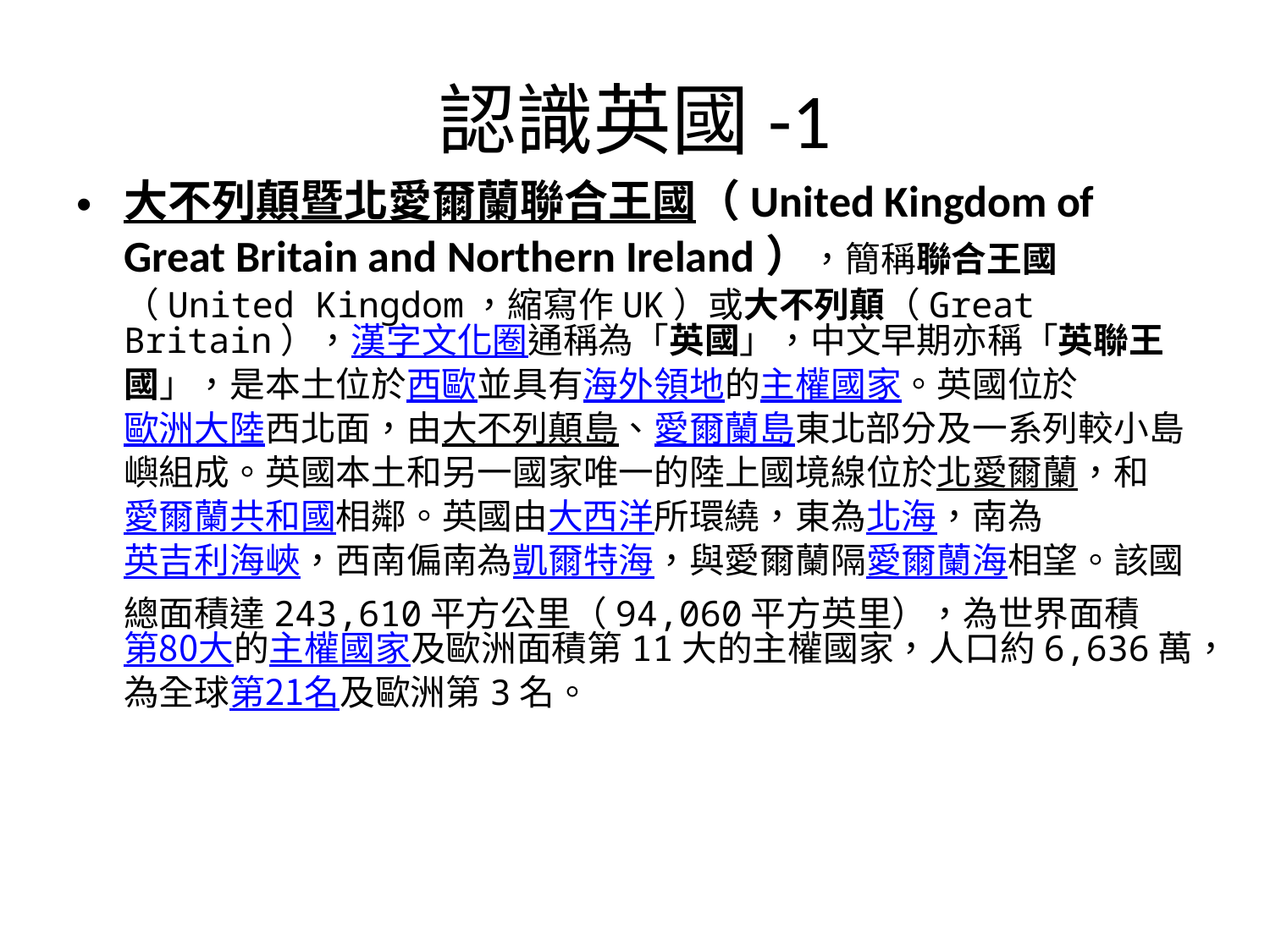

# 認識英國-1
大不列顛暨北愛爾蘭聯合王國（United Kingdom of Great Britain and Northern Ireland），簡稱聯合王國（United Kingdom，縮寫作UK）或大不列顛（Great Britain），漢字文化圈通稱為「英國」，中文早期亦稱「英聯王國」，是本土位於西歐並具有海外領地的主權國家。英國位於歐洲大陸西北面，由大不列顛島、愛爾蘭島東北部分及一系列較小島嶼組成。英國本土和另一國家唯一的陸上國境線位於北愛爾蘭，和愛爾蘭共和國相鄰。英國由大西洋所環繞，東為北海，南為英吉利海峽，西南偏南為凱爾特海，與愛爾蘭隔愛爾蘭海相望。該國總面積達243,610平方公里（94,060平方英里），為世界面積第80大的主權國家及歐洲面積第11大的主權國家，人口約6,636萬，為全球第21名及歐洲第3名。